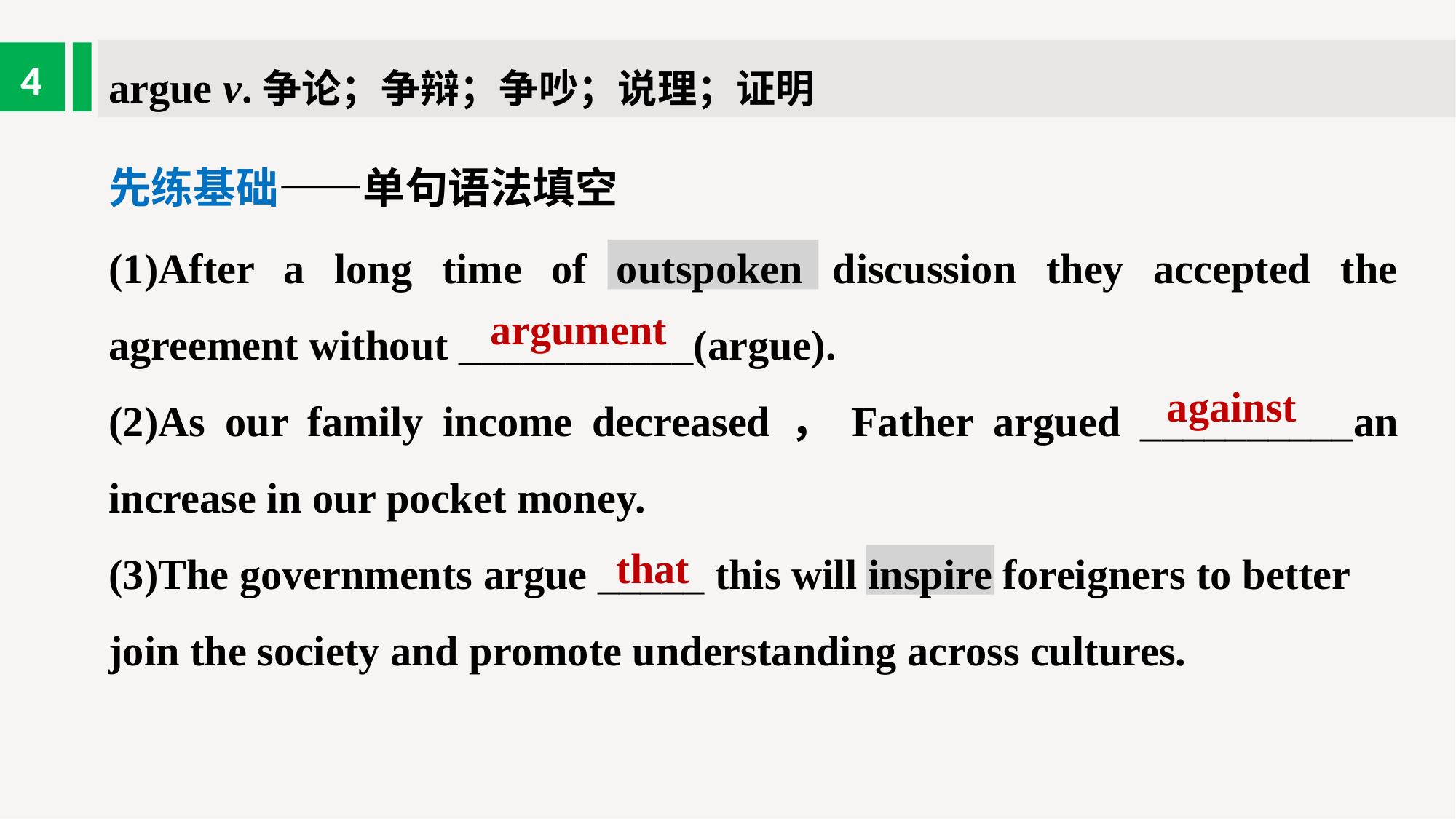

argue v.争论；争辩；争吵；说理；证明

4
先练基础——单句语法填空
(1)After a long time of outspoken discussion they accepted the agreement without ___________(argue).
(2)As our family income decreased，Father argued __________an increase in our pocket money.
(3)The governments argue _____ this will inspire foreigners to better join the society and promote understanding across cultures.

argument
against
that